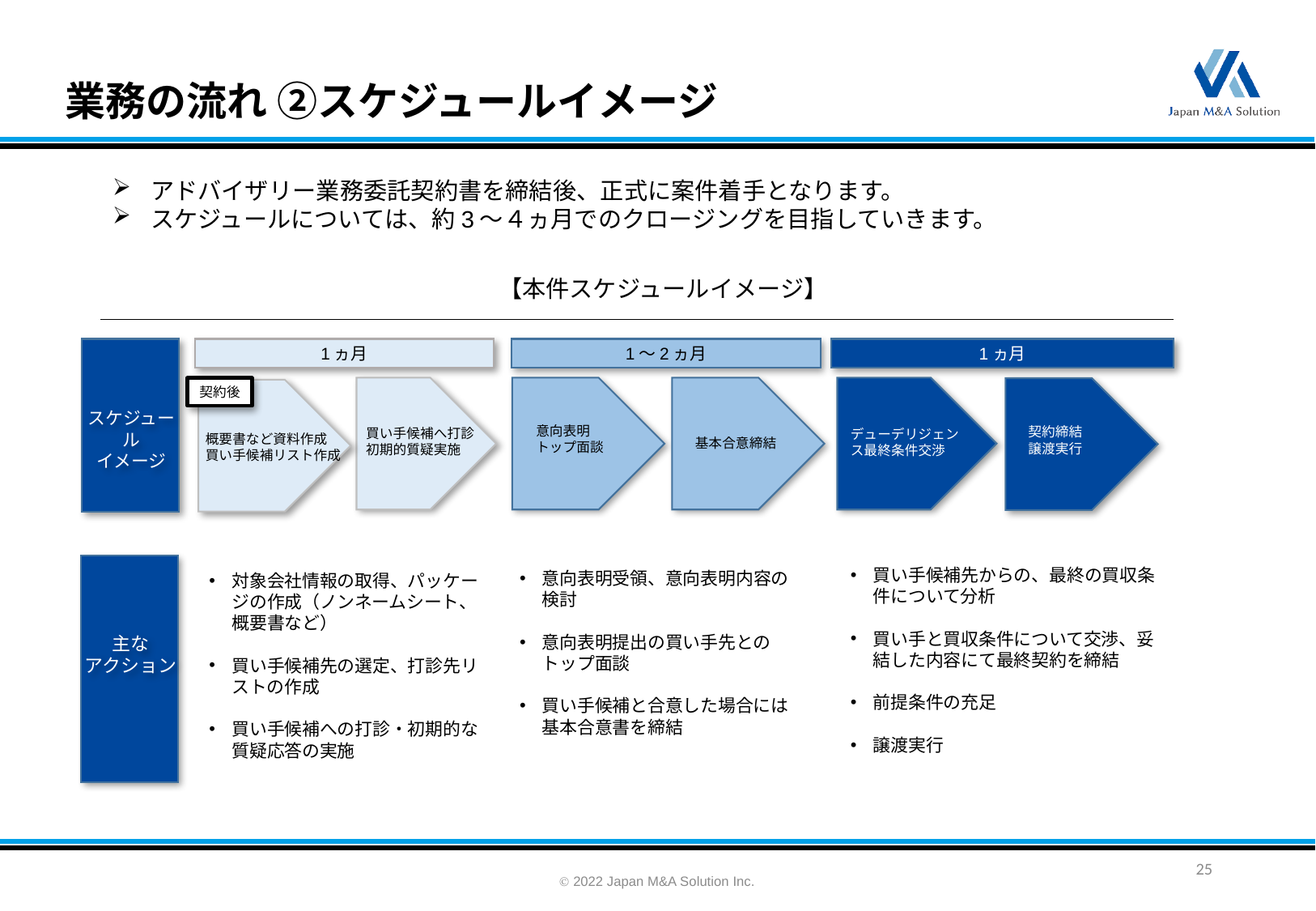

業務の流れ ②スケジュールイメージ
アドバイザリー業務委託契約書を締結後、正式に案件着手となります。
スケジュールについては、約3～４ヵ月でのクロージングを目指していきます。
【本件スケジュールイメージ】

1ヵ月
1～2ヵ月
1ヵ月

契約後

スケジュール
イメージ
意向表明
トップ面談
契約締結
譲渡実行
買い手候補へ打診
初期的質疑実施
デューデリジェンス最終条件交渉
概要書など資料作成
買い手候補リスト作成
基本合意締結

買い手候補先からの、最終の買収条件について分析

買い手と買収条件について交渉、妥結した内容にて最終契約を締結

前提条件の充足

譲渡実行
意向表明受領、意向表明内容の検討

意向表明提出の買い手先とのトップ面談

買い手候補と合意した場合には基本合意書を締結

対象会社情報の取得、パッケージの作成（ノンネームシート、概要書など）

買い手候補先の選定、打診先リストの作成

買い手候補への打診・初期的な質疑応答の実施
主な
アクション

25
Ⓒ 2022 Japan M&A Solution Inc.